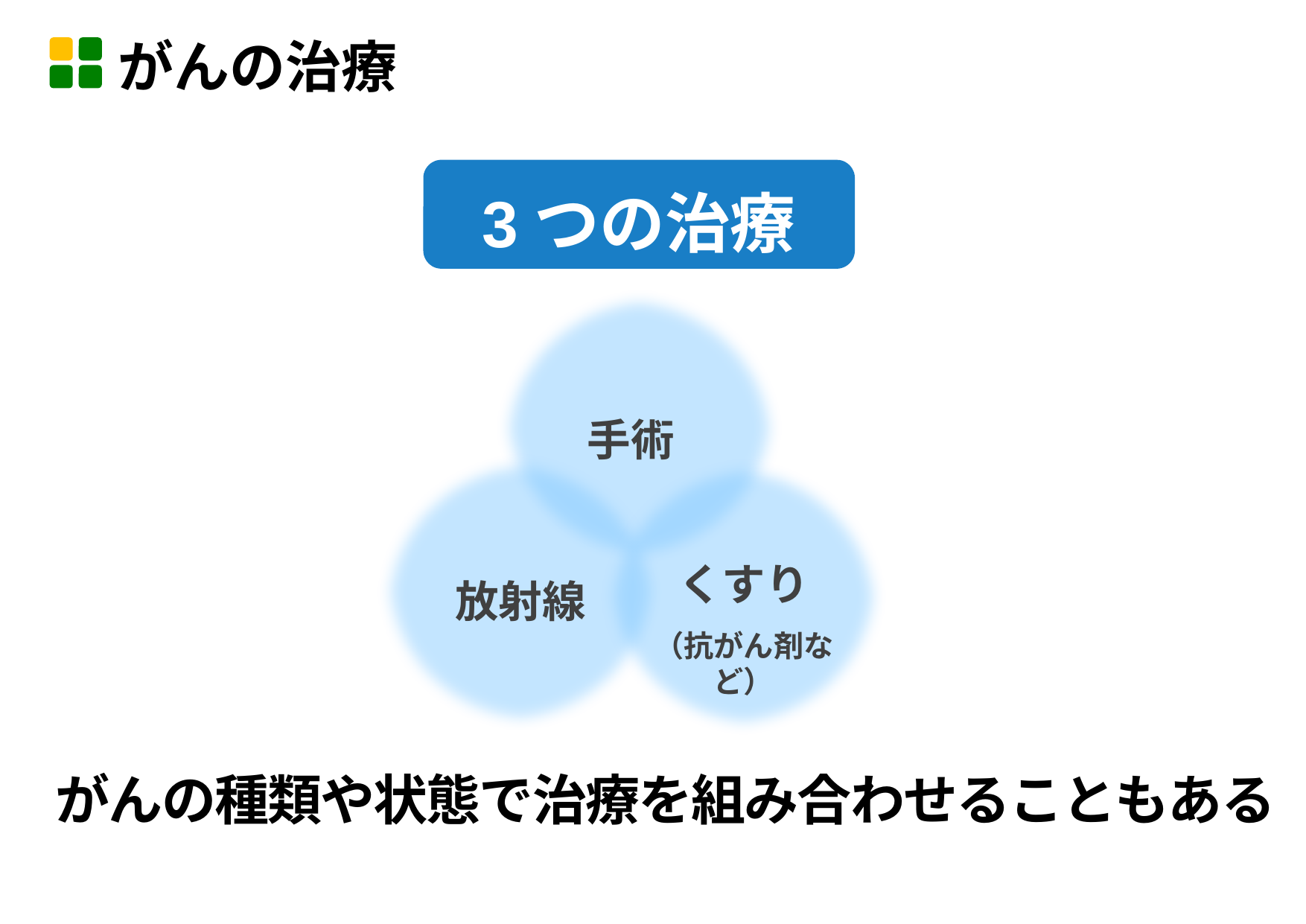

がんの治療

3つの治療
   手術
放射線

くすり

（抗がん剤など）
がんの種類や状態で治療を組み合わせることもある